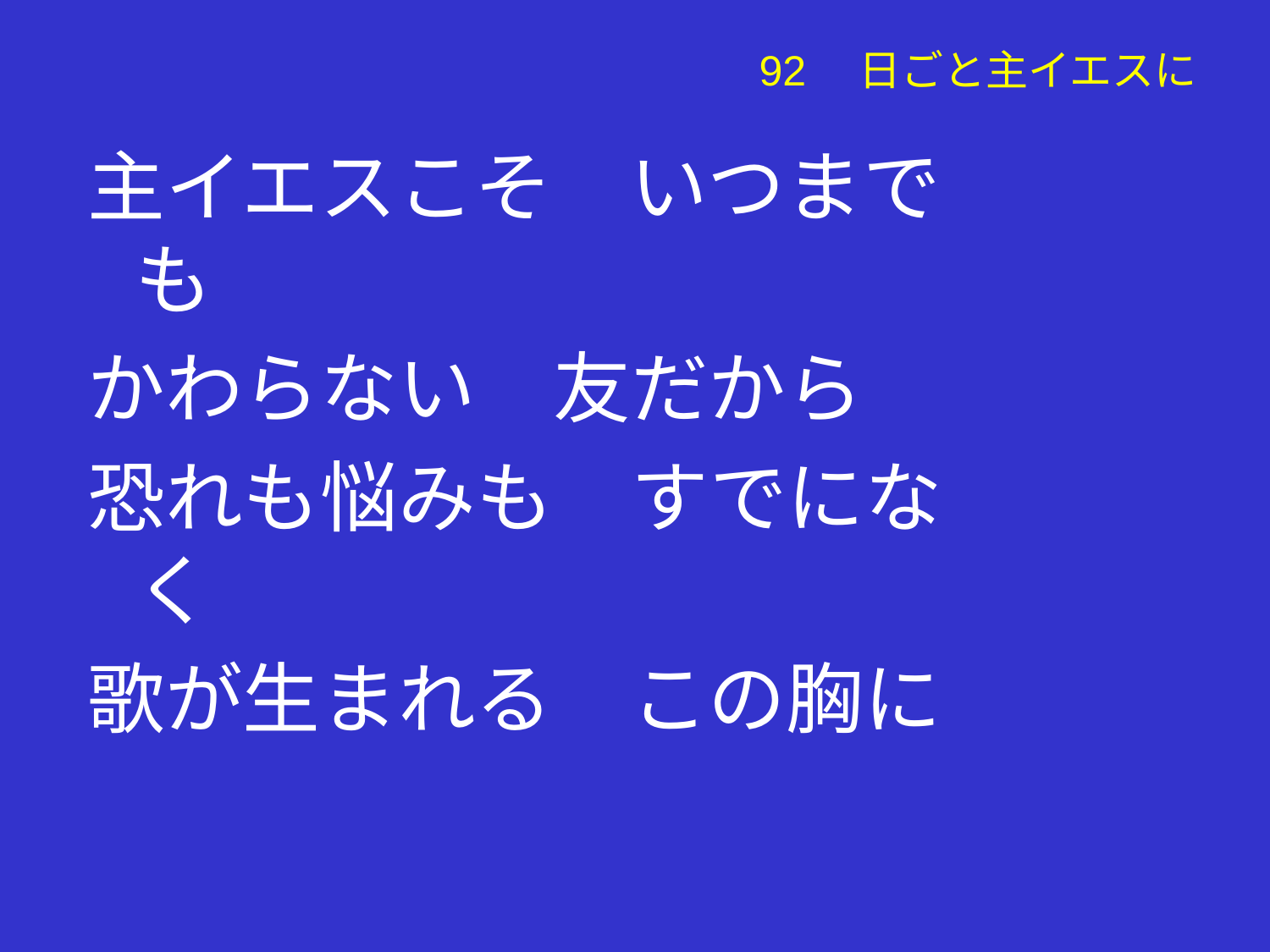

# 92　日ごと主イエスに
主イエスこそ　いつまでも
かわらない　友だから
恐れも悩みも　すでになく
歌が生まれる　この胸に